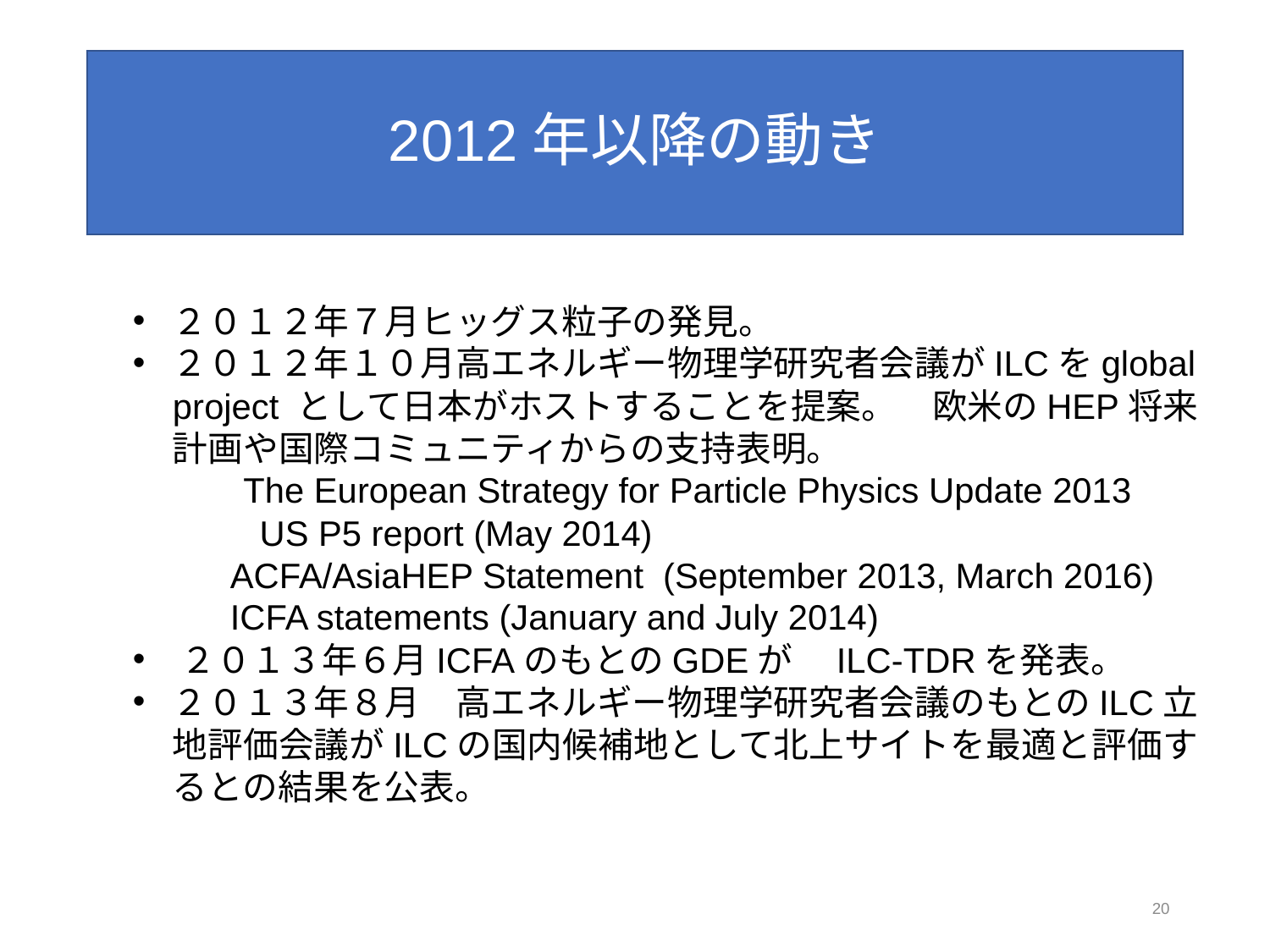

# 2012年以降の動き
２０１２年７月ヒッグス粒子の発見。
２０１２年１０月高エネルギー物理学研究者会議がILCをglobal project として日本がホストすることを提案。　欧米のHEP将来計画や国際コミュニティからの支持表明。
　　    The European Strategy for Particle Physics Update 2013
     　　US P5 report (May 2014)
          ACFA/AsiaHEP Statement  (September 2013, March 2016)
          ICFA statements (January and July 2014)
２０１３年６月ICFAのもとのGDEが　ILC-TDRを発表。
２０１３年８月　高エネルギー物理学研究者会議のもとのILC立地評価会議がILCの国内候補地として北上サイトを最適と評価するとの結果を公表。
20